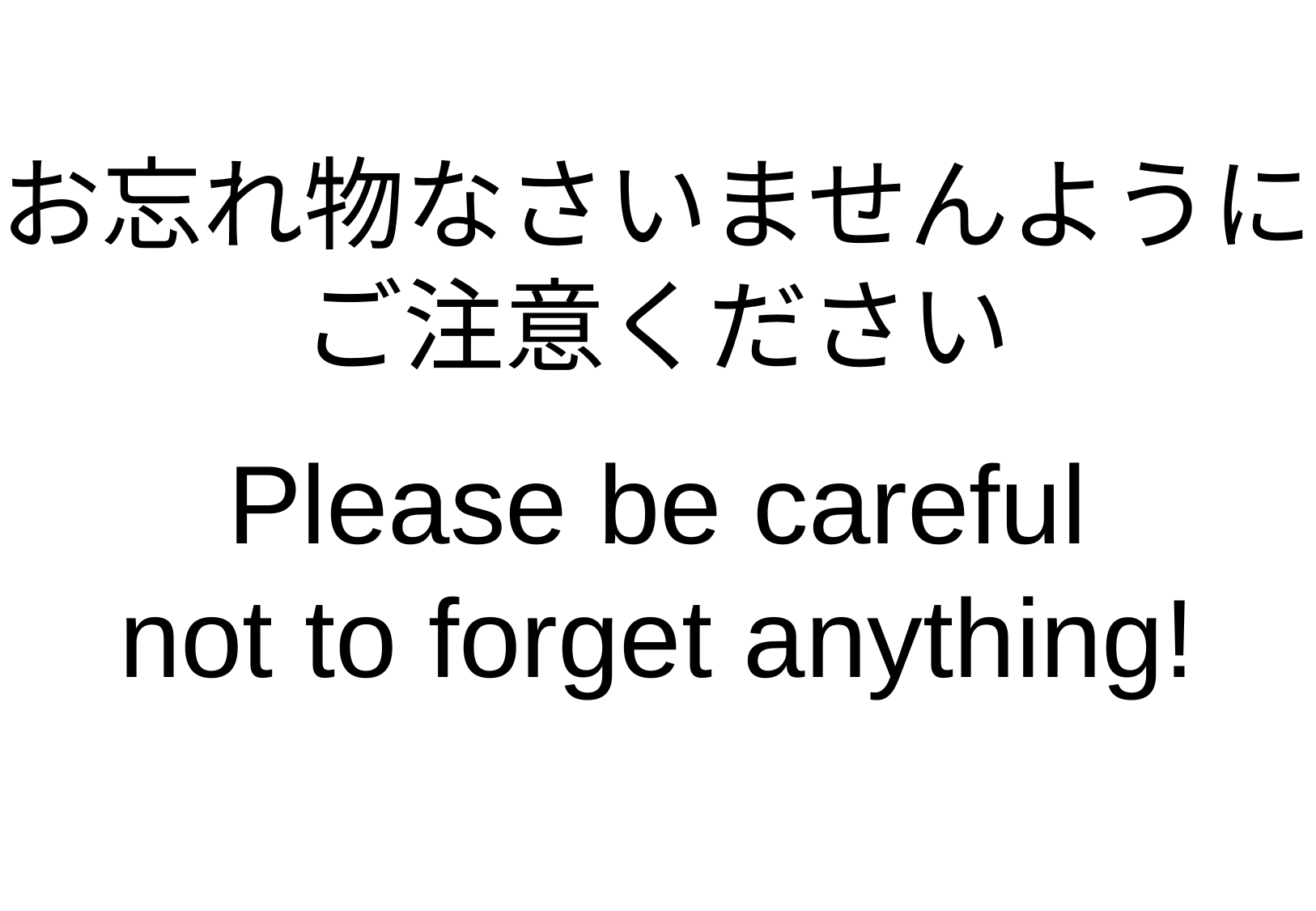

お忘れ物なさいませんように
ご注意ください
Please be careful
not to forget anything!